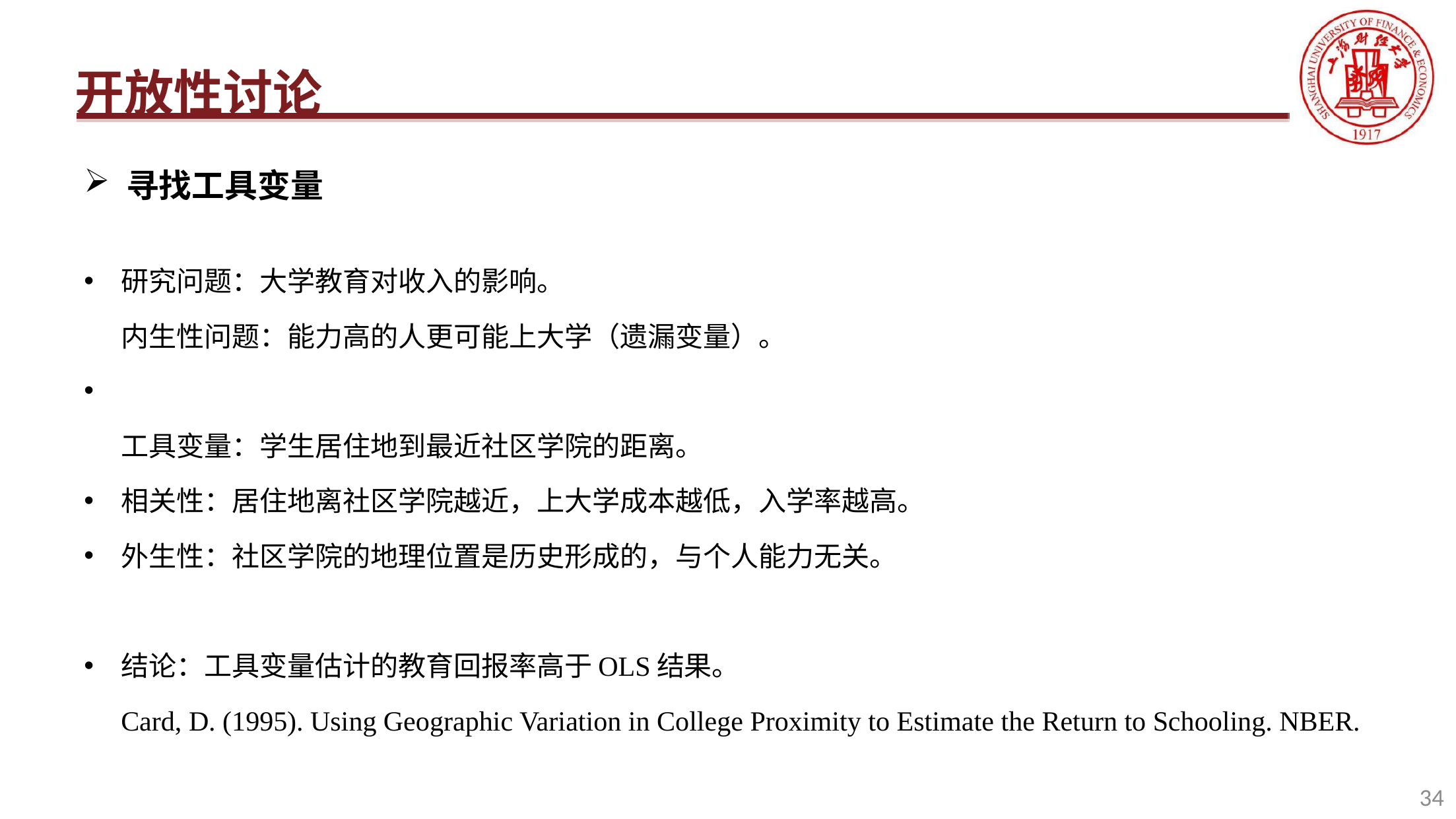

开放性讨论
寻找工具变量

研究问题：大学教育对收入的影响。
内生性问题：能力高的人更可能上大学（遗漏变量）。
工具变量：学生居住地到最近社区学院的距离。
相关性：居住地离社区学院越近，上大学成本越低，入学率越高。
外生性：社区学院的地理位置是历史形成的，与个人能力无关。
结论：工具变量估计的教育回报率高于OLS结果。
Card, D. (1995). Using Geographic Variation in College Proximity to Estimate the Return to Schooling. NBER.

34